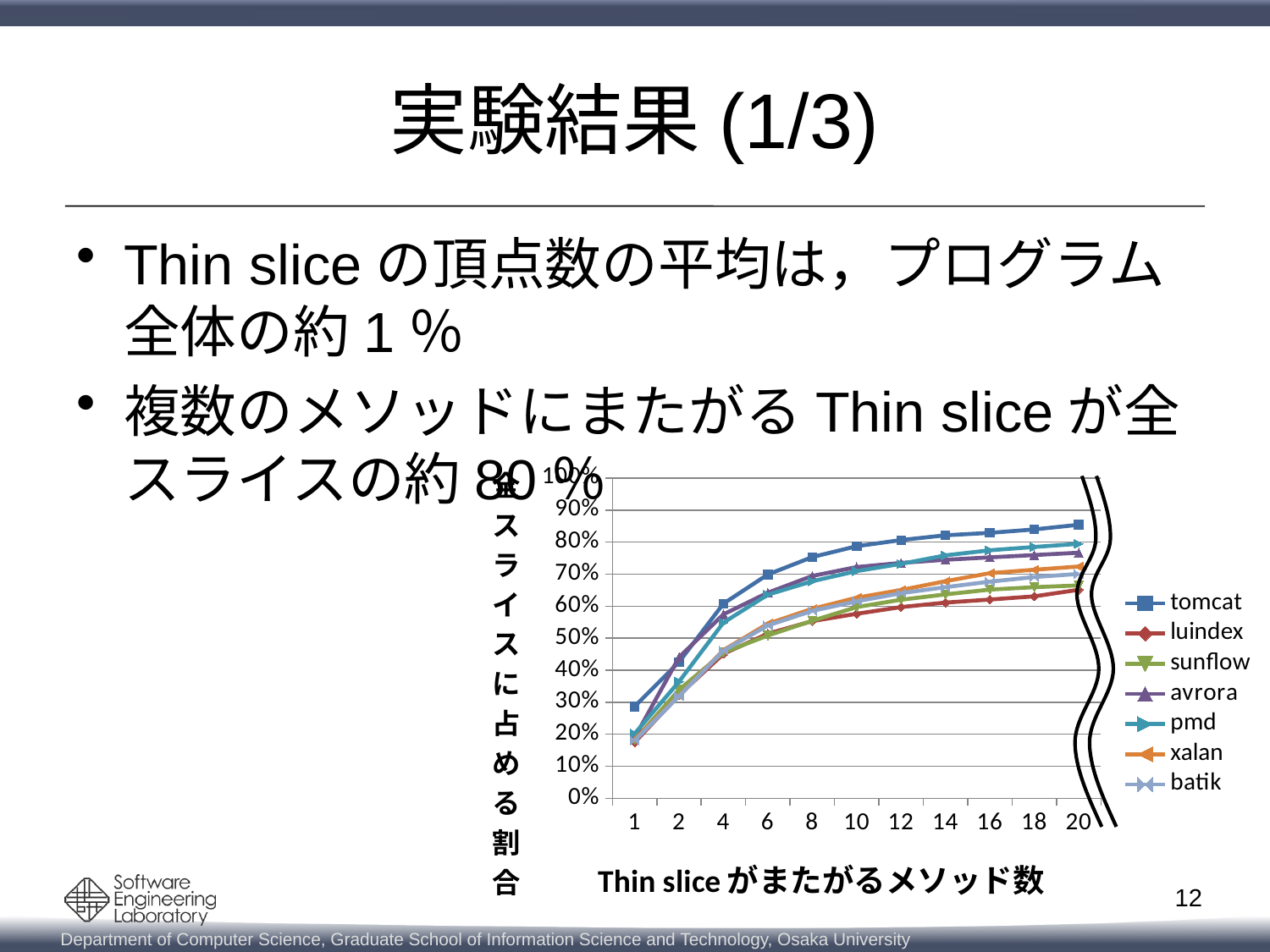

# 実験結果(1/3)
Thin sliceの頂点数の平均は，プログラム全体の約1％
複数のメソッドにまたがるThin sliceが全スライスの約80％

### Chart

| Category | tomcat | luindex | sunflow | avrora | pmd | xalan | batik |
|---|---|---|---|---|---|---|---|
| 1 | 0.286963696369637 | 0.17470493334465484 | 0.18202206328039763 | 0.18973158981417756 | 0.20199300377427967 | 0.18434058857621224 | 0.1801111490993437 |
| 2 | 0.4257425742574258 | 0.3225354504542753 | 0.33910170929809674 | 0.4405781142463868 | 0.36450566141949736 | 0.3202878485414386 | 0.3190207080559634 |
| 4 | 0.607920792079208 | 0.45117602105799437 | 0.4551763850163656 | 0.5745354439091535 | 0.548777961888981 | 0.4627793161182304 | 0.4611682051900864 |
| 6 | 0.6990924092409242 | 0.5141801817101129 | 0.5084555703721663 | 0.6420371644872677 | 0.6358050262358464 | 0.5453586837529784 | 0.5398373656724923 |
| 8 | 0.7533828382838285 | 0.5533242761314426 | 0.5543702266941447 | 0.6944253269098416 | 0.6778053944582528 | 0.5917235494880546 | 0.585315983884051 |
| 10 | 0.7871287128712872 | 0.5762927740511166 | 0.5972542126318341 | 0.7221748107364073 | 0.7094840283531253 | 0.6265615944362162 | 0.6151278080566338 |
| 12 | 0.8062706270627062 | 0.5971384902776599 | 0.6200448539216874 | 0.7351135581555401 | 0.7321181993924331 | 0.6504926266984352 | 0.6405017128223693 |
| 14 | 0.8212871287128712 | 0.6111913050861849 | 0.6368650745544914 | 0.7449139710942876 | 0.7585496639970543 | 0.6779734689934961 | 0.6594265564561002 |
| 16 | 0.8287953795379538 | 0.6207862783391356 | 0.6518365862528791 | 0.7523743977976599 | 0.7745098039215687 | 0.703031425075665 | 0.6765011497026863 |
| 18 | 0.8395214521452146 | 0.6306359853952619 | 0.65929203539823 | 0.7596145905024088 | 0.7848545521494983 | 0.7136889046300471 | 0.6908741092318109 |
| 20 | 0.8541254125412542 | 0.6511420565509043 | 0.6648381622014788 | 0.7668547832071576 | 0.7946699806683236 | 0.723871466288879 | 0.7008158531598389 |

12